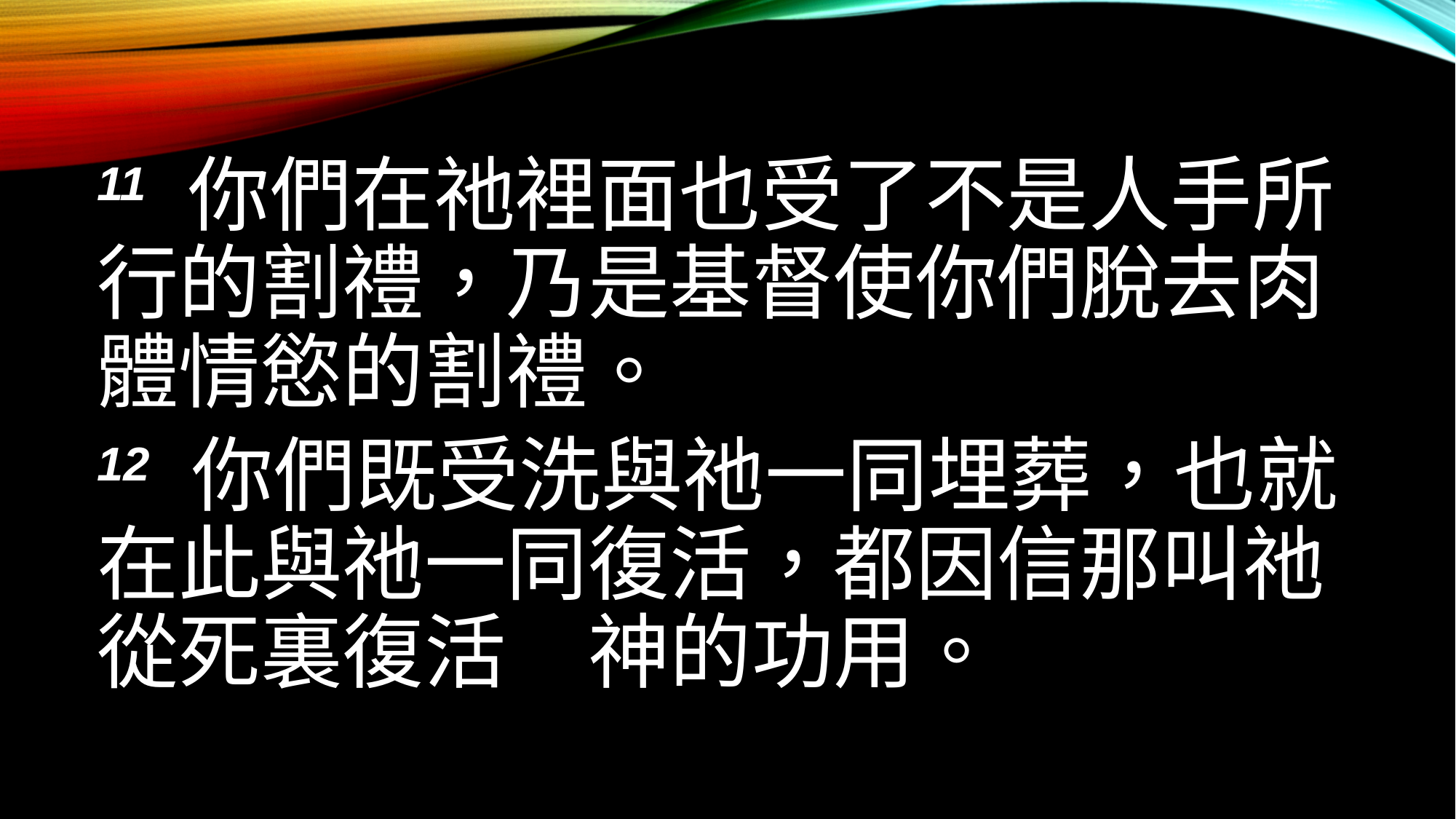

11 你們在祂裡面也受了不是人手所行的割禮，乃是基督使你們脫去肉體情慾的割禮。
12 你們既受洗與祂一同埋葬，也就在此與祂一同復活，都因信那叫祂從死裏復活　神的功用。